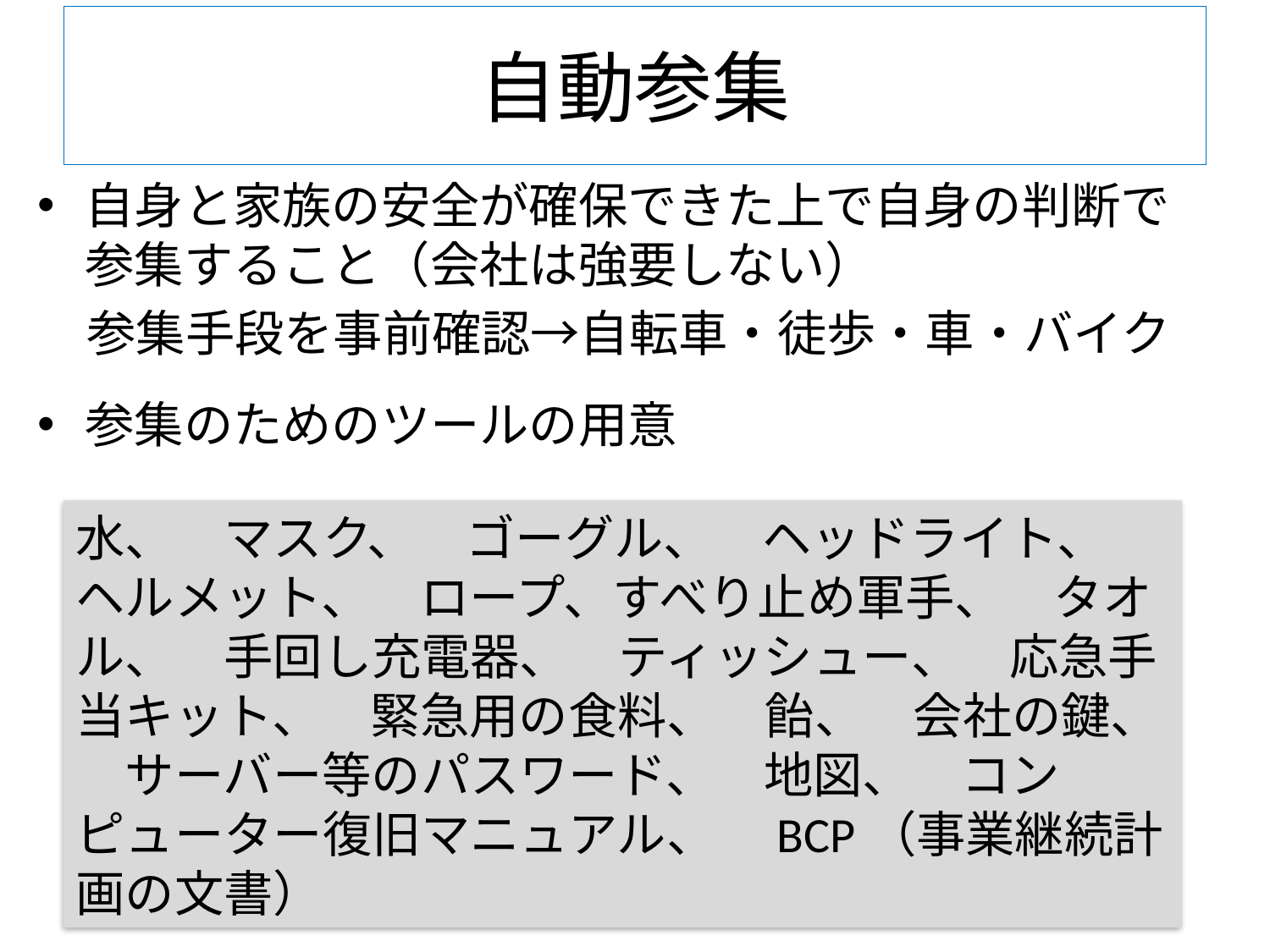

# 自動参集
自身と家族の安全が確保できた上で自身の判断で参集すること（会社は強要しない）
　参集手段を事前確認→自転車・徒歩・車・バイク

参集のためのツールの用意

水、　マスク、　ゴーグル、　ヘッドライト、　ヘルメット、　ロープ、すべり止め軍手、　タオル、　手回し充電器、　ティッシュー、　応急手当キット、　緊急用の食料、　飴、　会社の鍵、　サーバー等のパスワード、　地図、　コンピューター復旧マニュアル、　BCP（事業継続計画の文書）
88